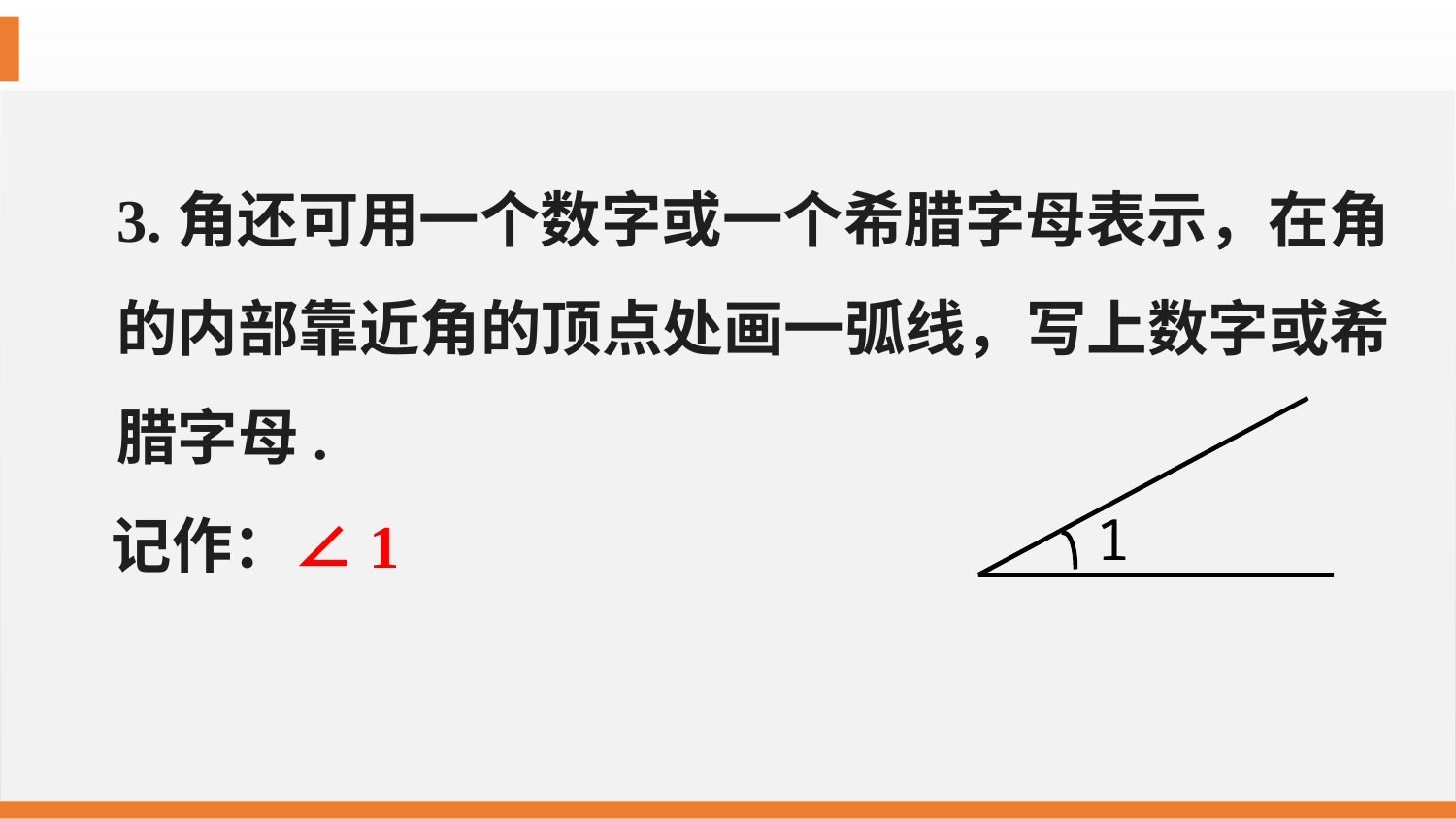

3.角还可用一个数字或一个希腊字母表示，在角的内部靠近角的顶点处画一弧线，写上数字或希腊字母.

1
记作：∠1